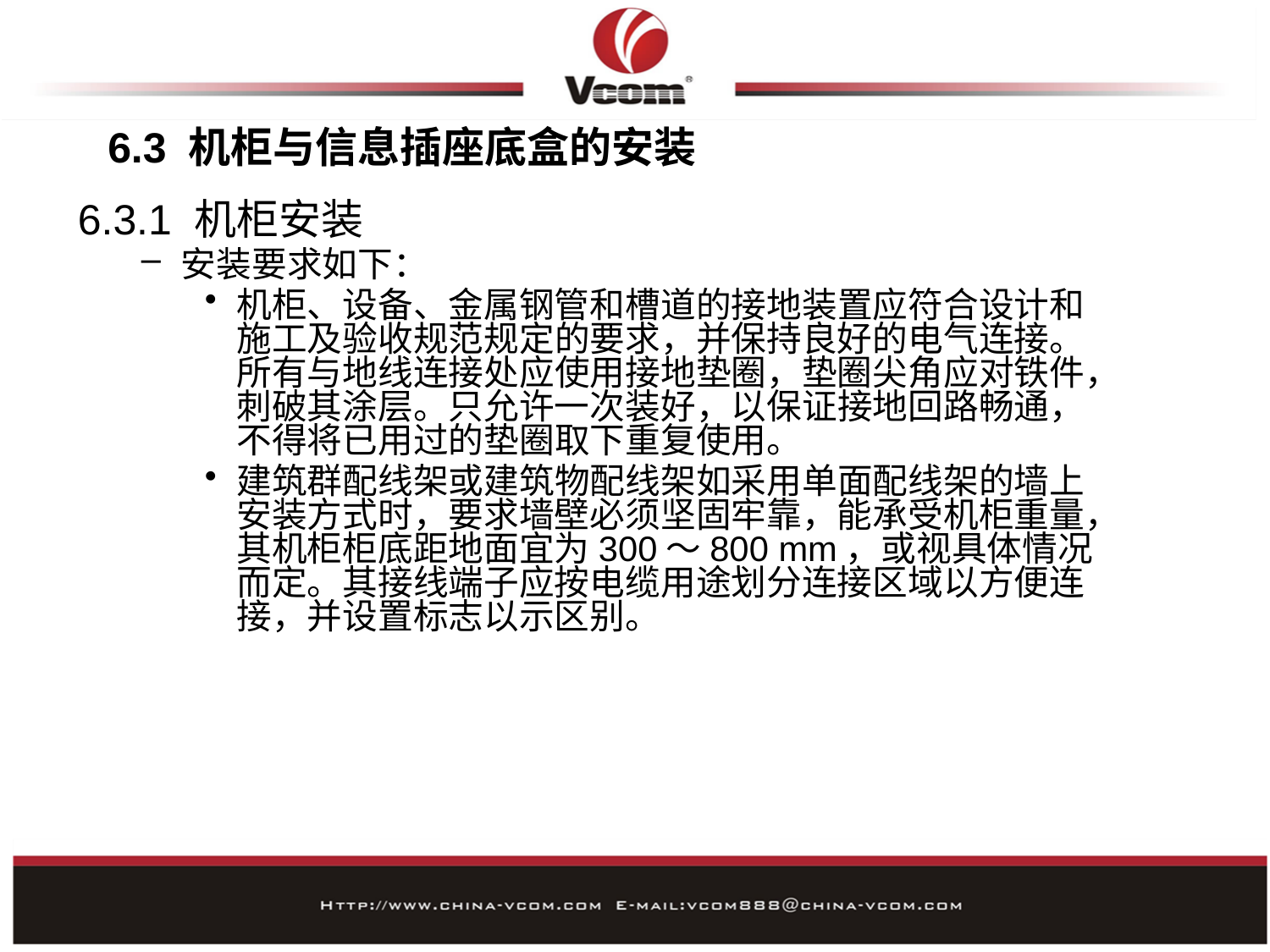

# 6.3 机柜与信息插座底盒的安装
6.3.1 机柜安装
安装要求如下：
机柜、设备、金属钢管和槽道的接地装置应符合设计和施工及验收规范规定的要求，并保持良好的电气连接。所有与地线连接处应使用接地垫圈，垫圈尖角应对铁件，刺破其涂层。只允许一次装好，以保证接地回路畅通，不得将已用过的垫圈取下重复使用。
建筑群配线架或建筑物配线架如采用单面配线架的墙上安装方式时，要求墙壁必须坚固牢靠，能承受机柜重量，其机柜柜底距地面宜为300～800 mm，或视具体情况而定。其接线端子应按电缆用途划分连接区域以方便连接，并设置标志以示区别。